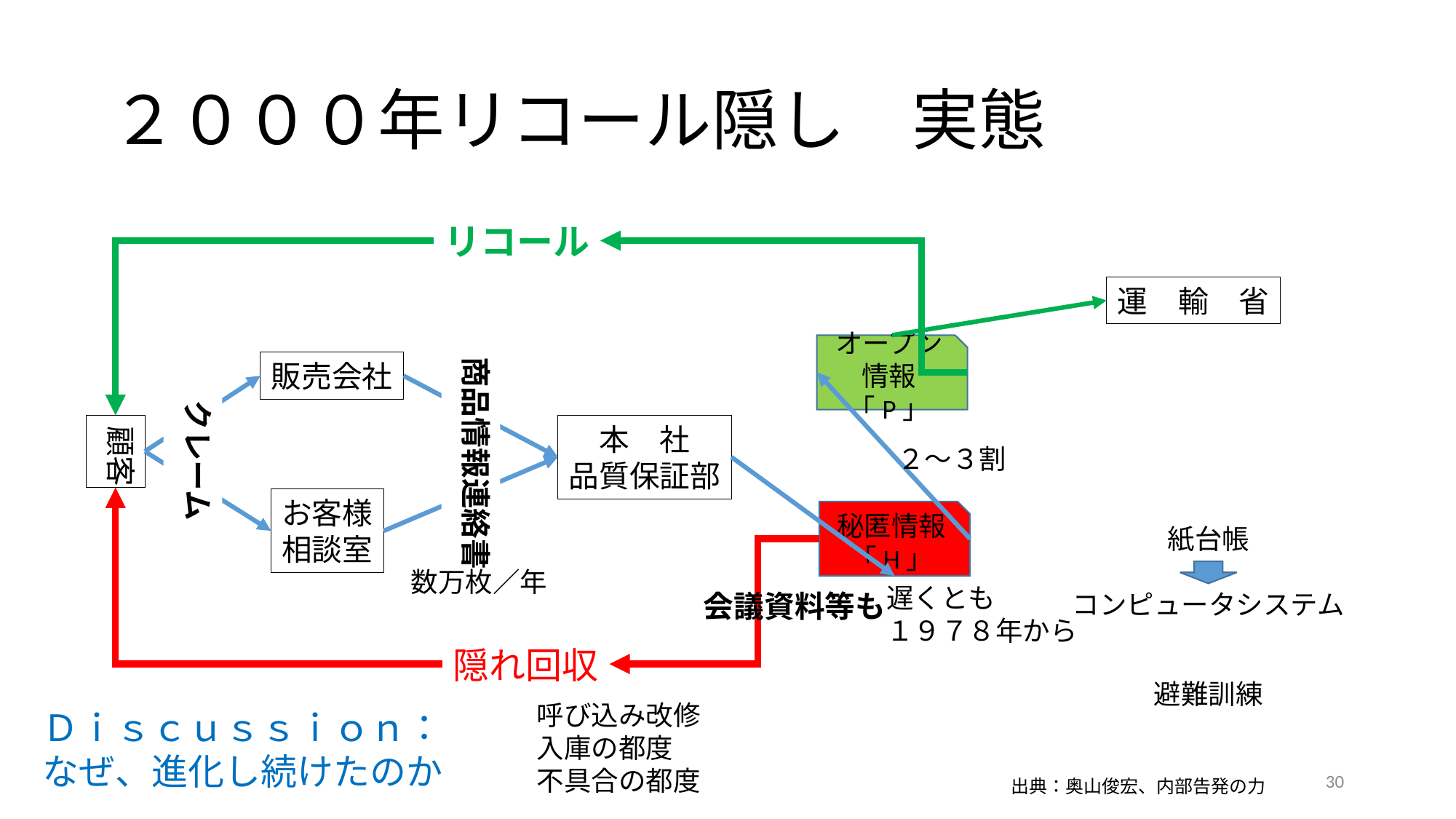

# ２０００年リコール隠し　実態
リコール
運　輸　省
オープン情報「P」
商品情報連絡書
販売会社
クレーム
顧客
本　社
品質保証部
２～３割
お客様
相談室
秘匿情報「H」
紙台帳

コンピュータシステム
数万枚／年

遅くとも
１９７８年から
会議資料等も
隠れ回収
避難訓練
呼び込み改修
入庫の都度
不具合の都度
Ｄｉｓｃｕｓｓｉｏｎ：
なぜ、進化し続けたのか
30
出典：奥山俊宏、内部告発の力